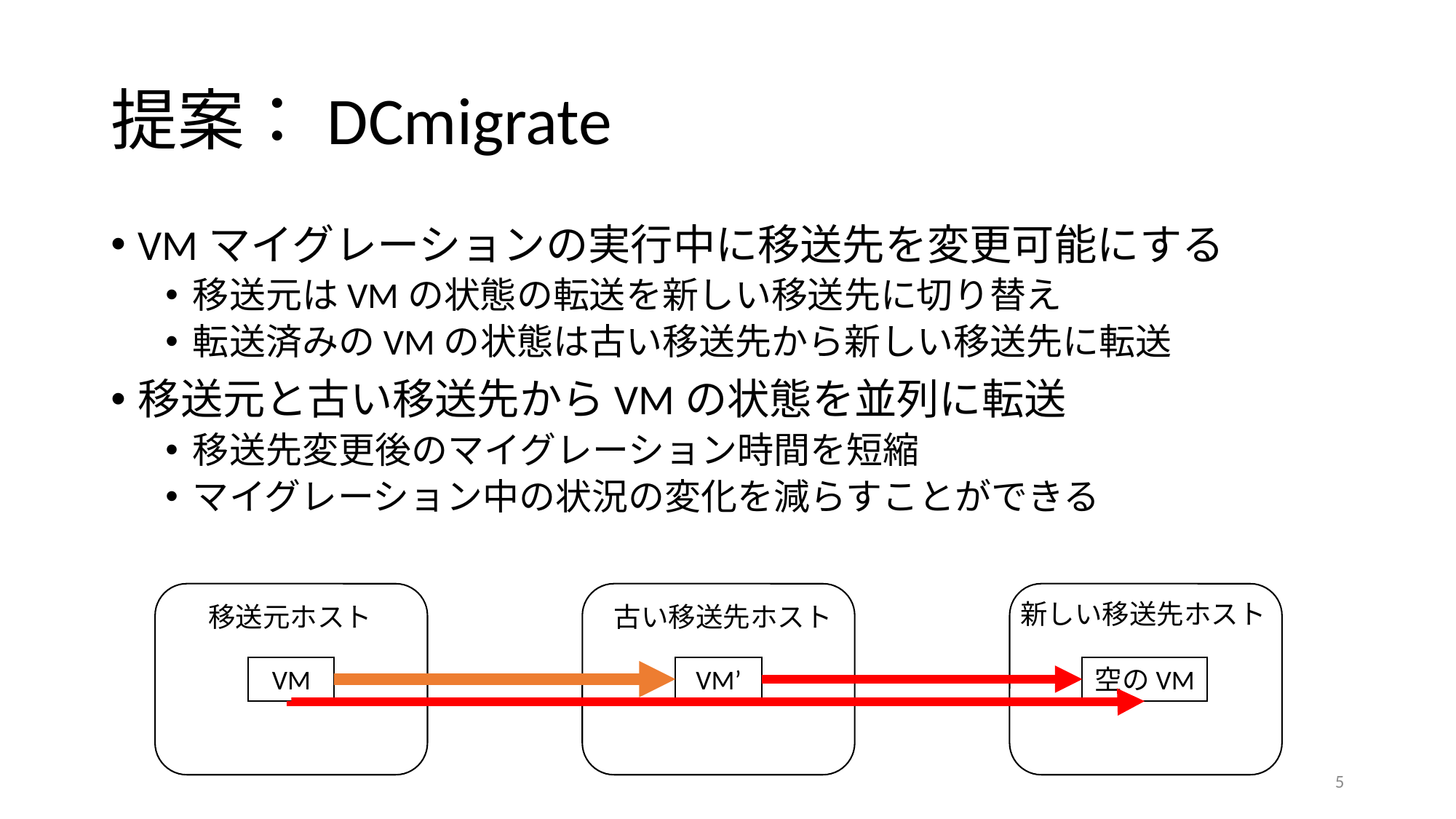

# 提案：DCmigrate
VMマイグレーションの実行中に移送先を変更可能にする
移送元はVMの状態の転送を新しい移送先に切り替え
転送済みのVMの状態は古い移送先から新しい移送先に転送
移送元と古い移送先からVMの状態を並列に転送
移送先変更後のマイグレーション時間を短縮
マイグレーション中の状況の変化を減らすことができる

新しい移送先ホスト
移送元ホスト
古い移送先ホスト

VM
VM’
空のVM
5